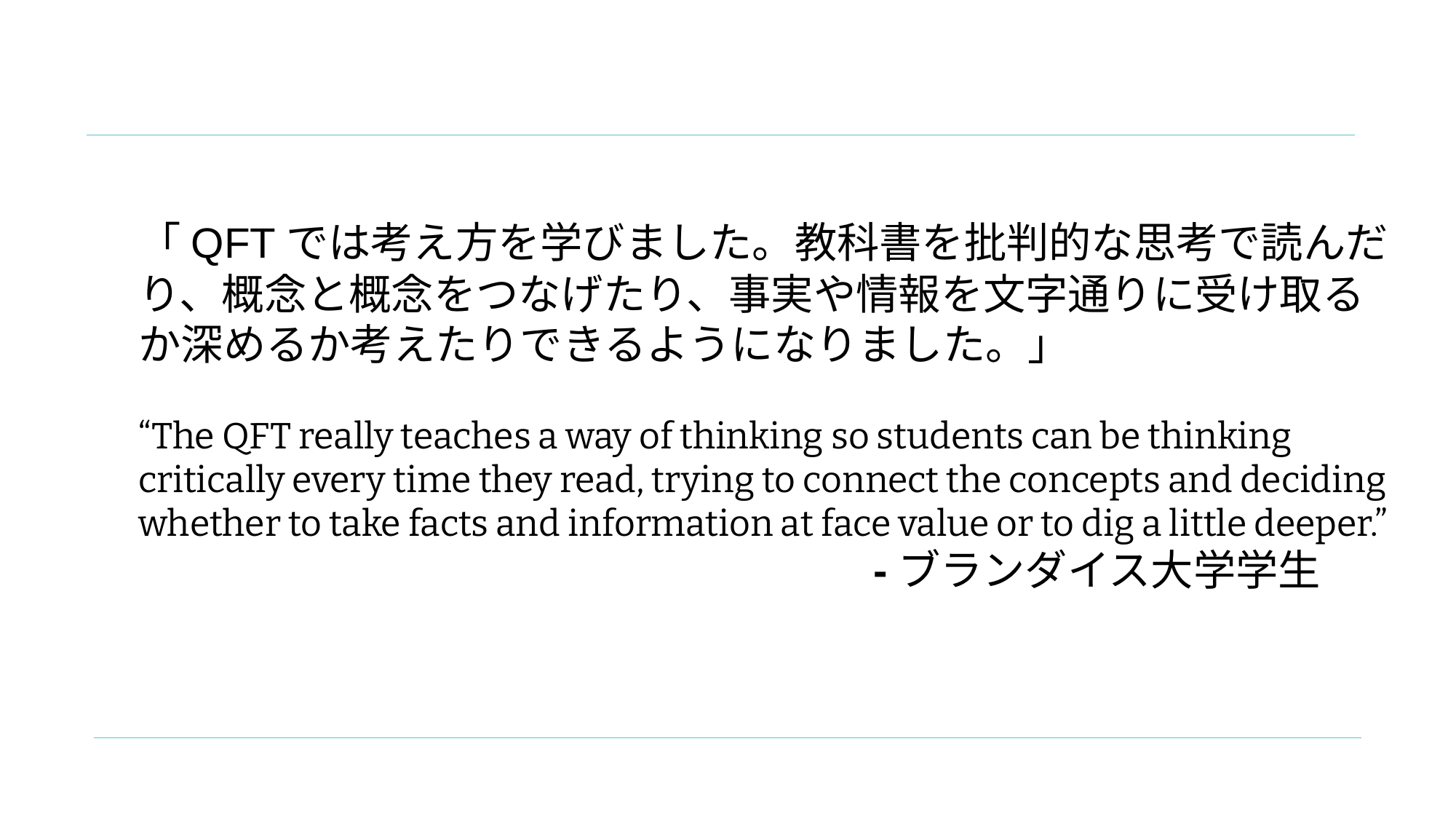

「QFTでは考え方を学びました。教科書を批判的な思考で読んだり、概念と概念をつなげたり、事実や情報を文字通りに受け取るか深めるか考えたりできるようになりました。」

“The QFT really teaches a way of thinking so students can be thinking critically every time they read, trying to connect the concepts and deciding whether to take facts and information at face value or to dig a little deeper.”
					                -ブランダイス大学学生